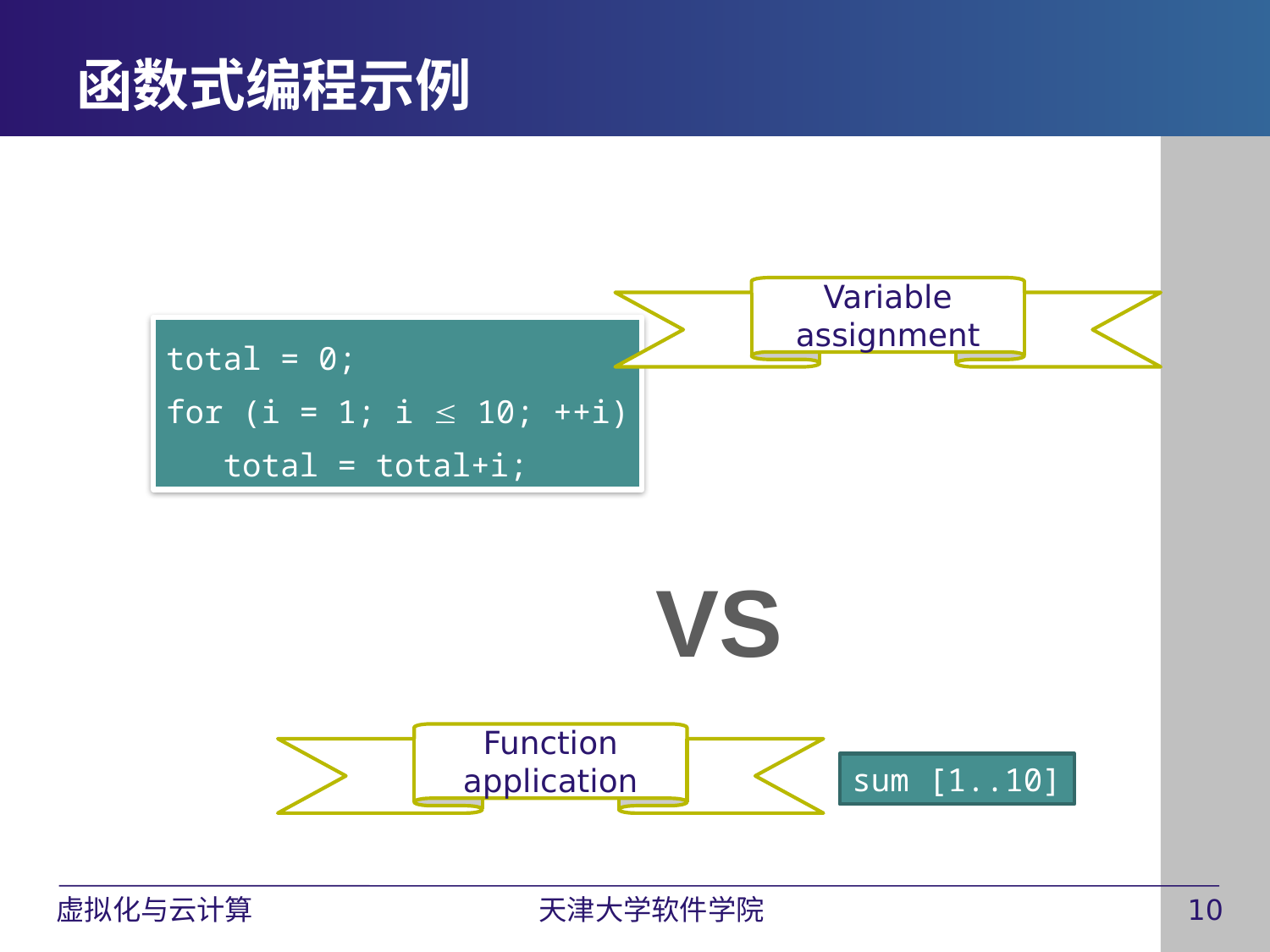

# 函数式编程示例
Variable assignment
total = 0;
for (i = 1; i ≤ 10; ++i)
   total = total+i;
VS
Function application
sum [1..10]